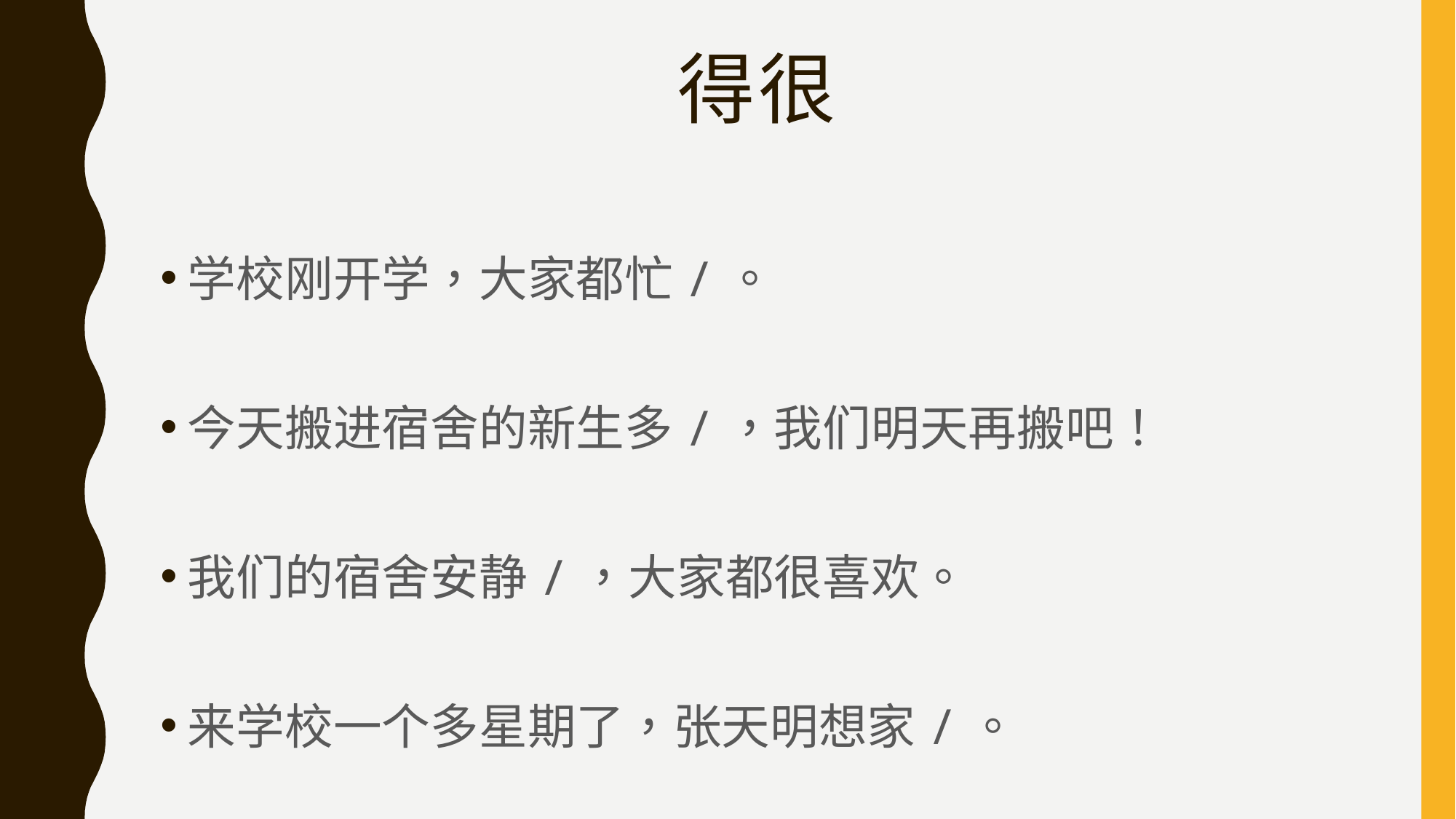

# 得很
学校刚开学，大家都忙/。

今天搬进宿舍的新生多/，我们明天再搬吧！

我们的宿舍安静/，大家都很喜欢。

来学校一个多星期了，张天明想家/。